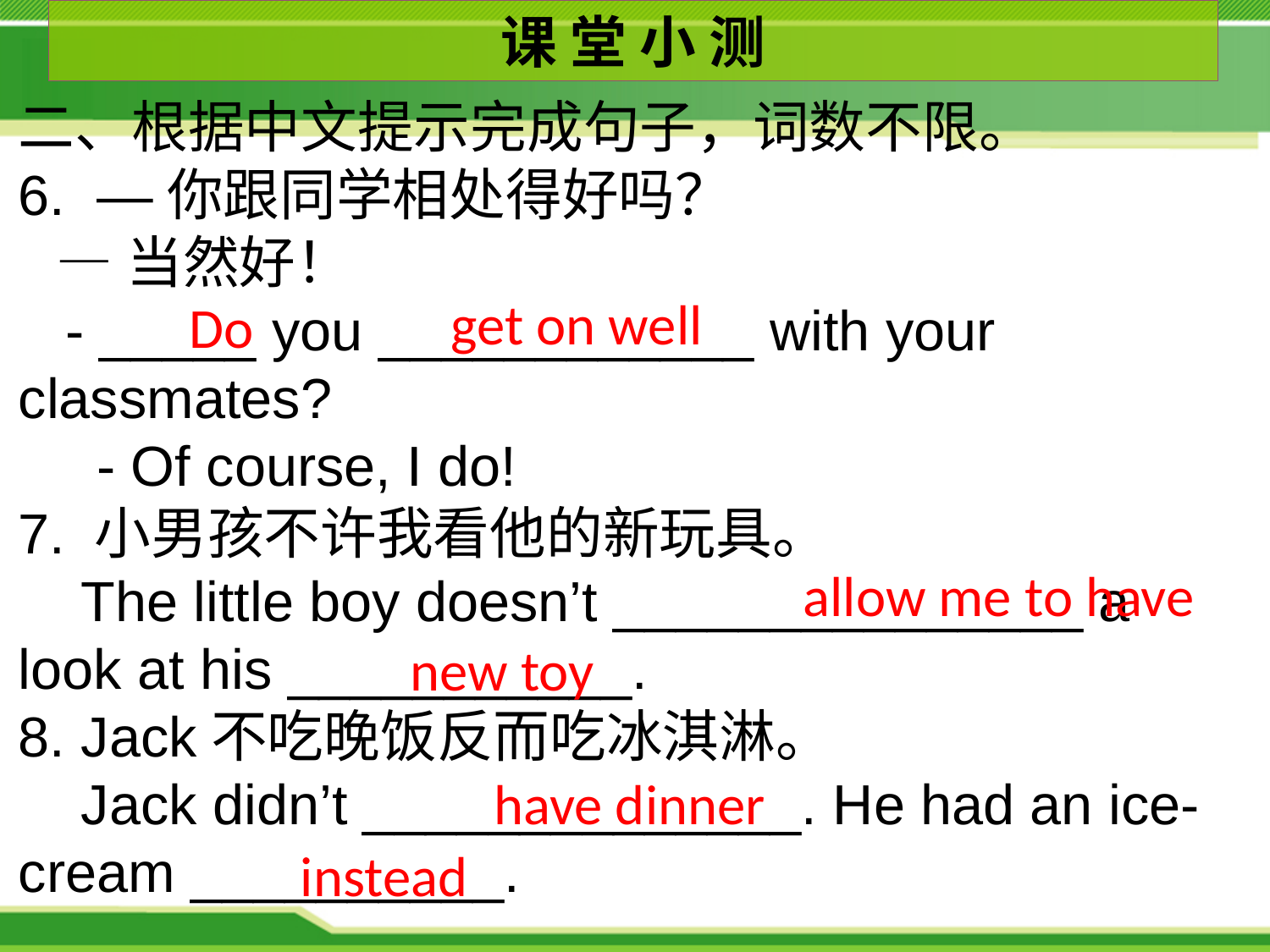

课 堂 小 测
二、根据中文提示完成句子，词数不限。
6.  —你跟同学相处得好吗？
   —当然好！
   - _____ you ____________ with your classmates?
     - Of course, I do!
7. 小男孩不许我看他的新玩具。
    The little boy doesn’t _______________ a look at his ___________.
8. Jack不吃晚饭反而吃冰淇淋。
    Jack didn’t ______________. He had an ice-cream __________.
get on well
Do
allow me to have
new toy
have dinner
instead